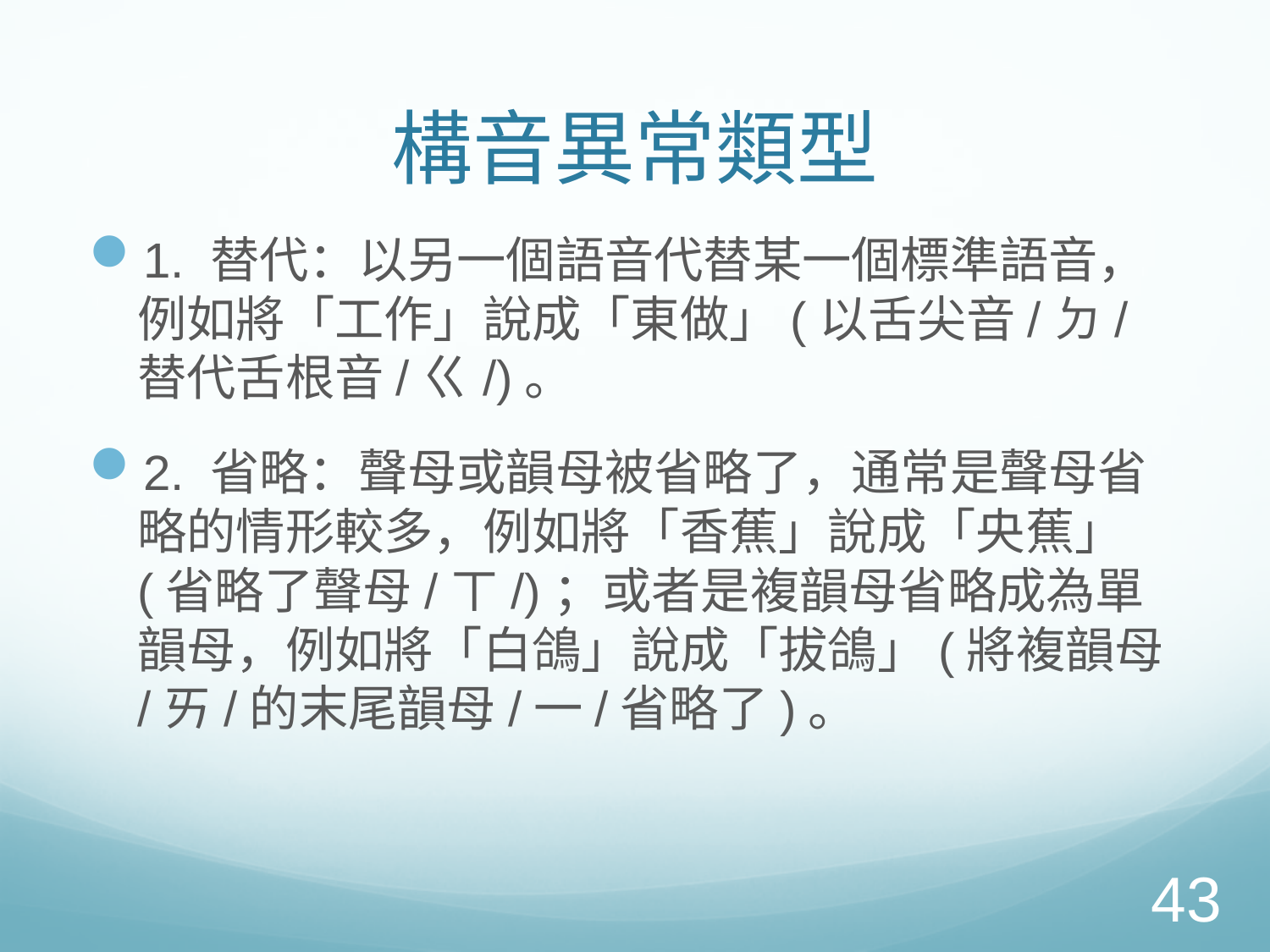

# 構音異常類型
1. 替代：以另一個語音代替某一個標準語音，例如將「工作」說成「東做」(以舌尖音/ㄉ/替代舌根音/ㄍ/)。
2. 省略：聲母或韻母被省略了，通常是聲母省略的情形較多，例如將「香蕉」說成「央蕉」(省略了聲母/ㄒ/)；或者是複韻母省略成為單韻母，例如將「白鴿」說成「拔鴿」(將複韻母/ㄞ/的末尾韻母/一/省略了)。
43